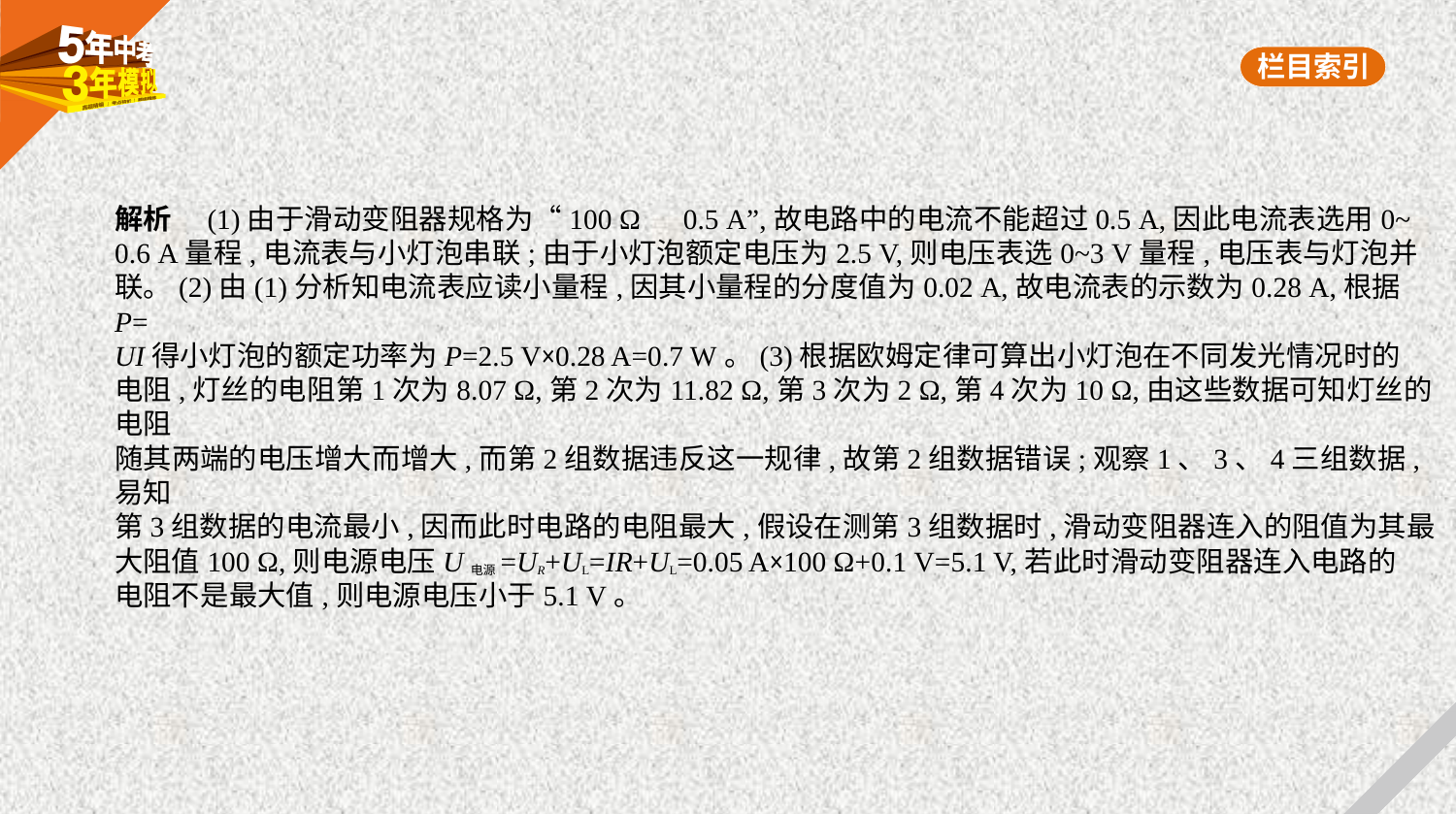

解析　(1)由于滑动变阻器规格为“100 Ω　0.5 A”,故电路中的电流不能超过0.5 A,因此电流表选用0~
0.6 A量程,电流表与小灯泡串联;由于小灯泡额定电压为2.5 V,则电压表选0~3 V量程,电压表与灯泡并
联。(2)由(1)分析知电流表应读小量程,因其小量程的分度值为0.02 A,故电流表的示数为0.28 A,根据P=
UI得小灯泡的额定功率为P=2.5 V×0.28 A=0.7 W。(3)根据欧姆定律可算出小灯泡在不同发光情况时的
电阻,灯丝的电阻第1次为8.07 Ω,第2次为11.82 Ω,第3次为2 Ω,第4次为10 Ω,由这些数据可知灯丝的电阻
随其两端的电压增大而增大,而第2组数据违反这一规律,故第2组数据错误;观察1、3、4三组数据,易知
第3组数据的电流最小,因而此时电路的电阻最大,假设在测第3组数据时,滑动变阻器连入的阻值为其最
大阻值100 Ω,则电源电压U电源=UR+UL=IR+UL=0.05 A×100 Ω+0.1 V=5.1 V,若此时滑动变阻器连入电路的
电阻不是最大值,则电源电压小于5.1 V。